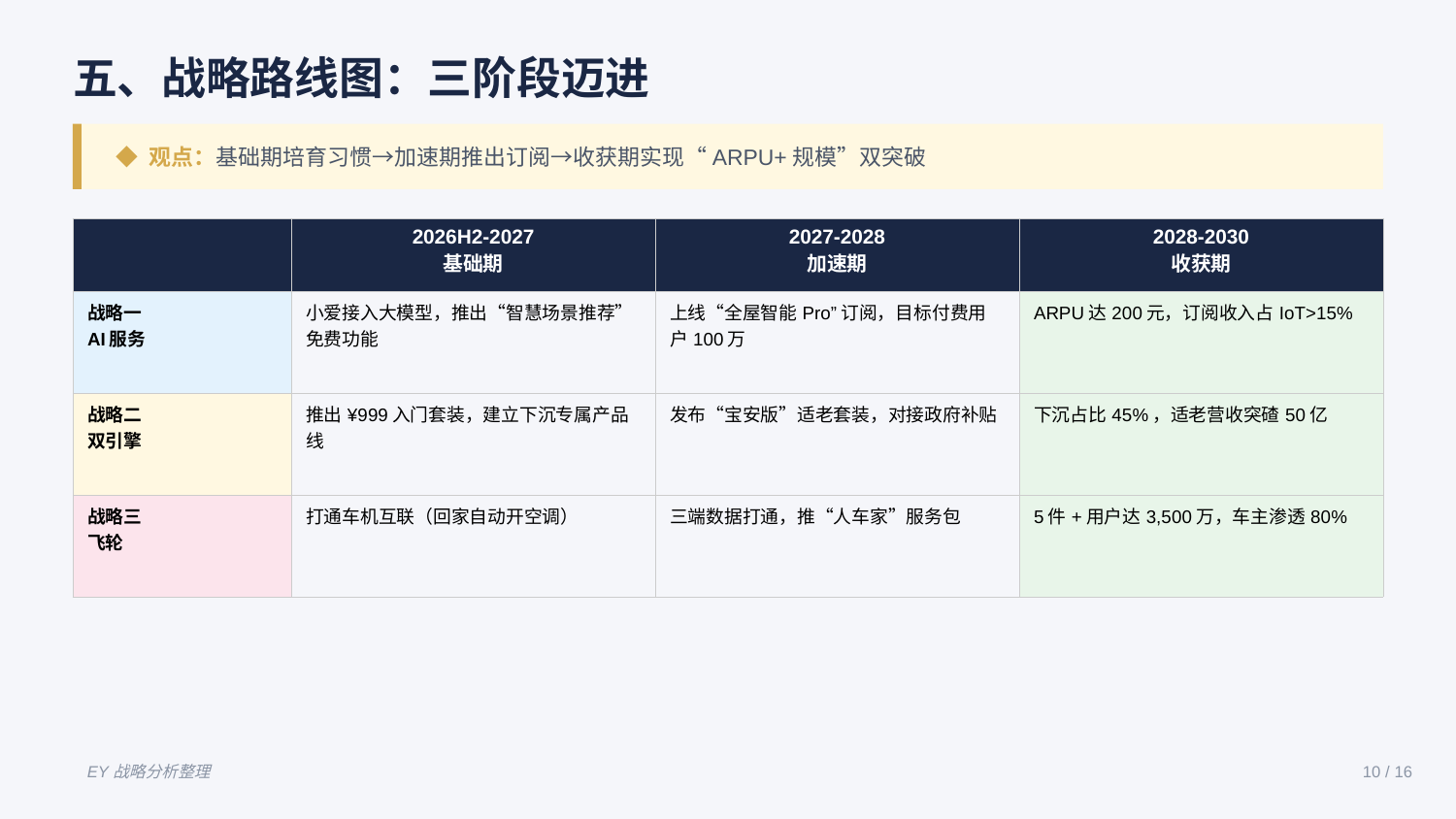

五、战略路线图：三阶段迈进

◆ 观点：基础期培育习惯→加速期推出订阅→收获期实现“ARPU+规模”双突破
|  | 2026H2-2027 基础期 | 2027-2028 加速期 | 2028-2030 收获期 |
| --- | --- | --- | --- |
| 战略一 AI服务 | 小爱接入大模型，推出“智慧场景推荐”免费功能 | 上线“全屋智能Pro”订阅，目标付费用户100万 | ARPU达200元，订阅收入占IoT>15% |
| 战略二 双引擎 | 推出¥999入门套装，建立下沉专属产品线 | 发布“宝安版”适老套装，对接政府补贴 | 下沉占比45%，适老营收突碴50亿 |
| 战略三 飞轮 | 打通车机互联（回家自动开空调） | 三端数据打通，推“人车家”服务包 | 5件+用户达3,500万，车主渗透80% |
EY战略分析整理
10 / 16